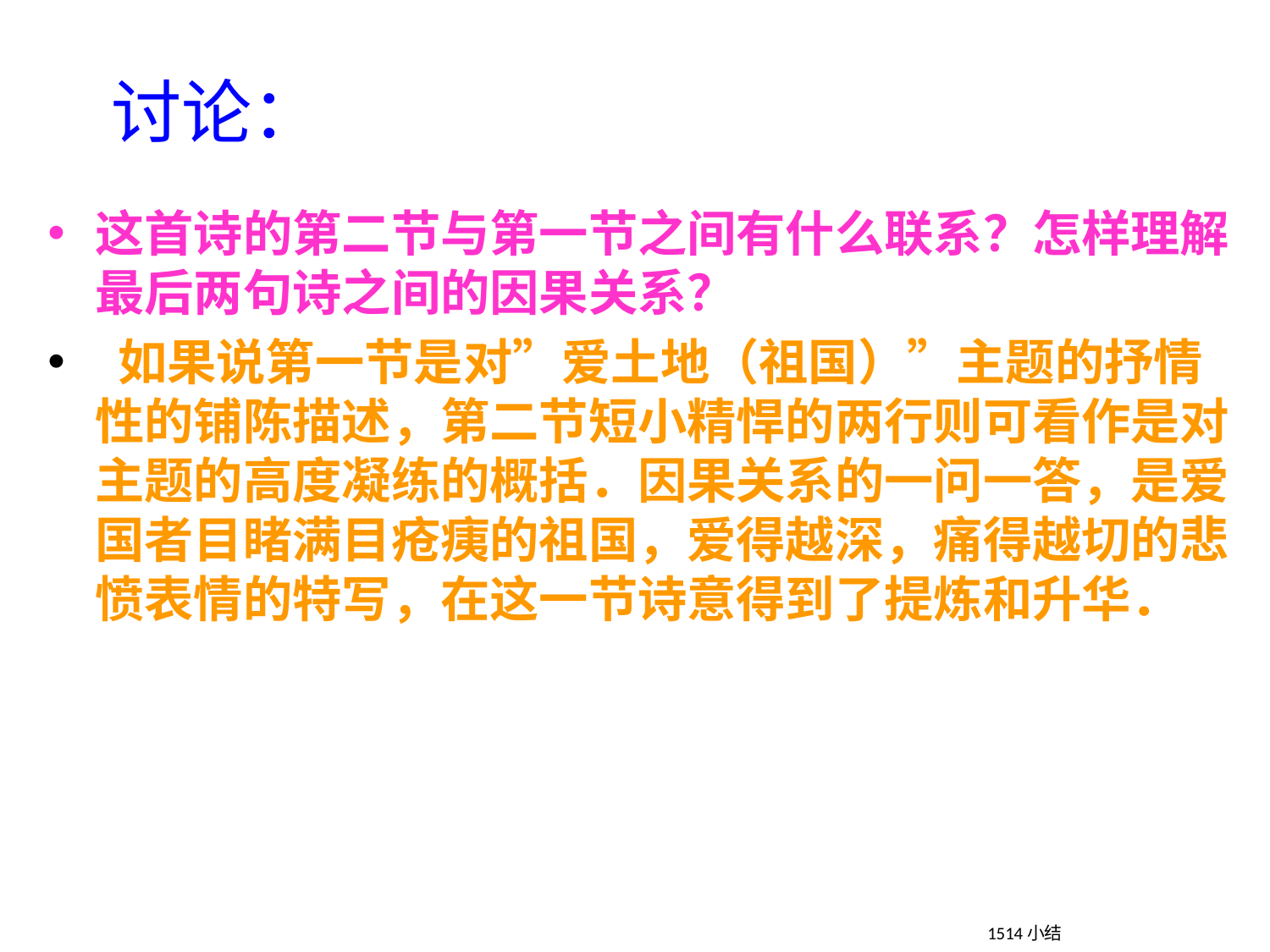

# 讨论：
这首诗的第二节与第一节之间有什么联系？怎样理解最后两句诗之间的因果关系？
 如果说第一节是对”爱土地（祖国）”主题的抒情性的铺陈描述，第二节短小精悍的两行则可看作是对主题的高度凝练的概括．因果关系的一问一答，是爱国者目睹满目疮痍的祖国，爱得越深，痛得越切的悲愤表情的特写，在这一节诗意得到了提炼和升华．
1514小结